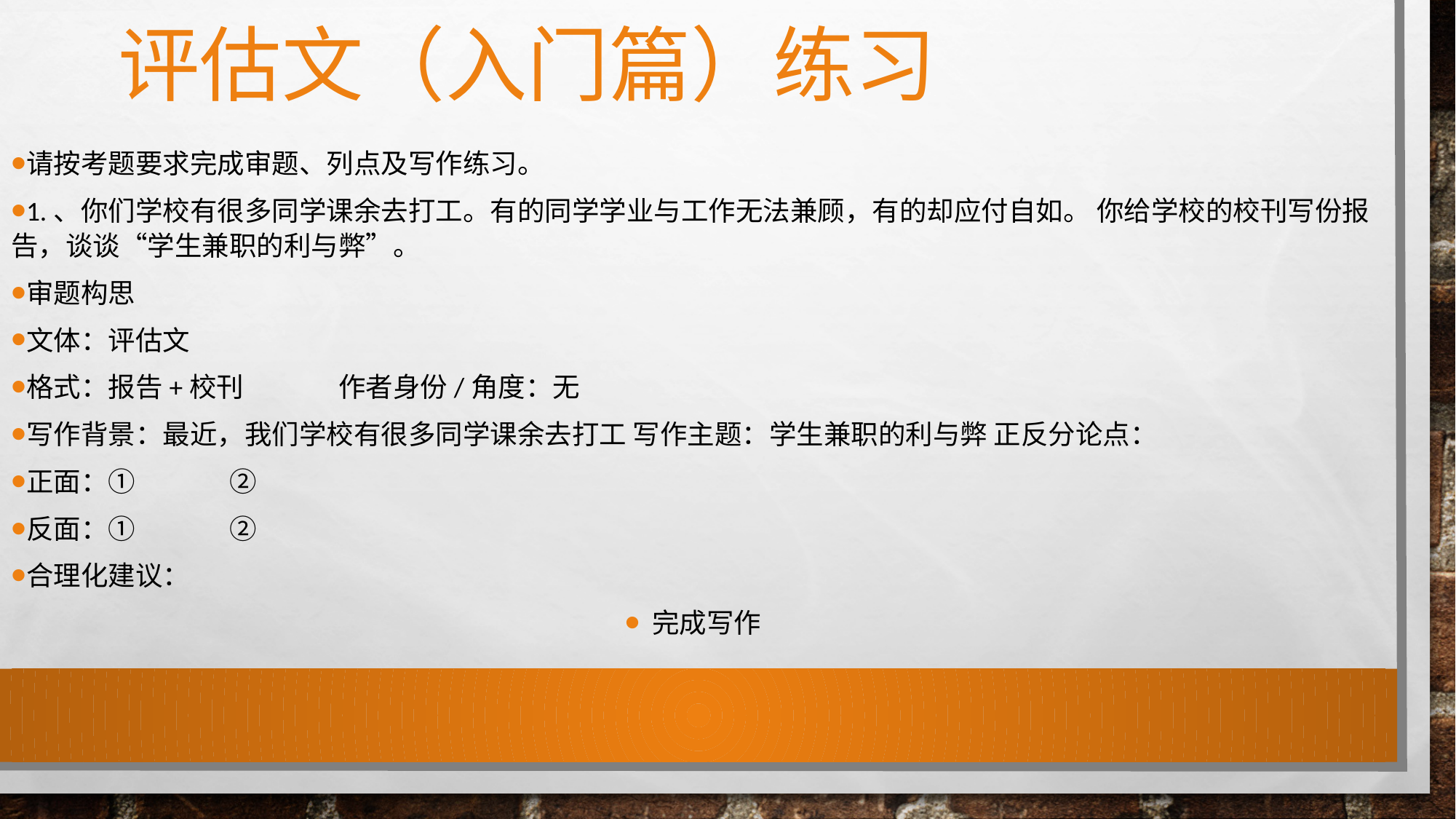

# 评估文（入门篇）练习
请按考题要求完成审题、列点及写作练习。
1.、你们学校有很多同学课余去打工。有的同学学业与工作无法兼顾，有的却应付自如。 你给学校的校刊写份报告，谈谈“学生兼职的利与弊”。
审题构思
文体：评估文
格式：报告+校刊	作者身份/角度：无
写作背景：最近，我们学校有很多同学课余去打工 写作主题：学生兼职的利与弊 正反分论点：
正面：①	②
反面：①	②
合理化建议：
完成写作